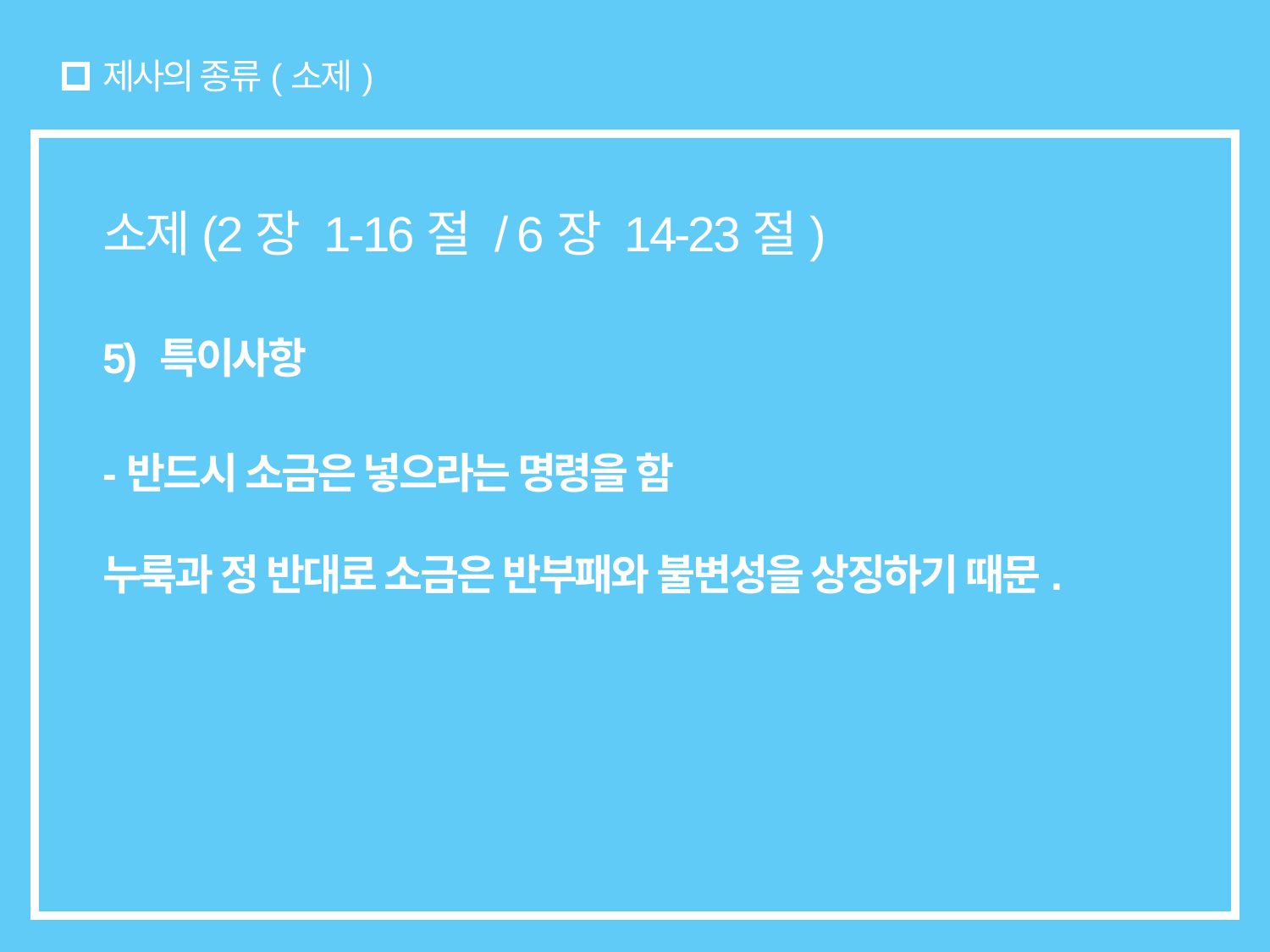

# 제사의 종류(소제)

소제(2장 1-16절 / 6장 14-23절)
5) 특이사항

-반드시 소금은 넣으라는 명령을 함

누룩과 정 반대로 소금은 반부패와 불변성을 상징하기 때문.